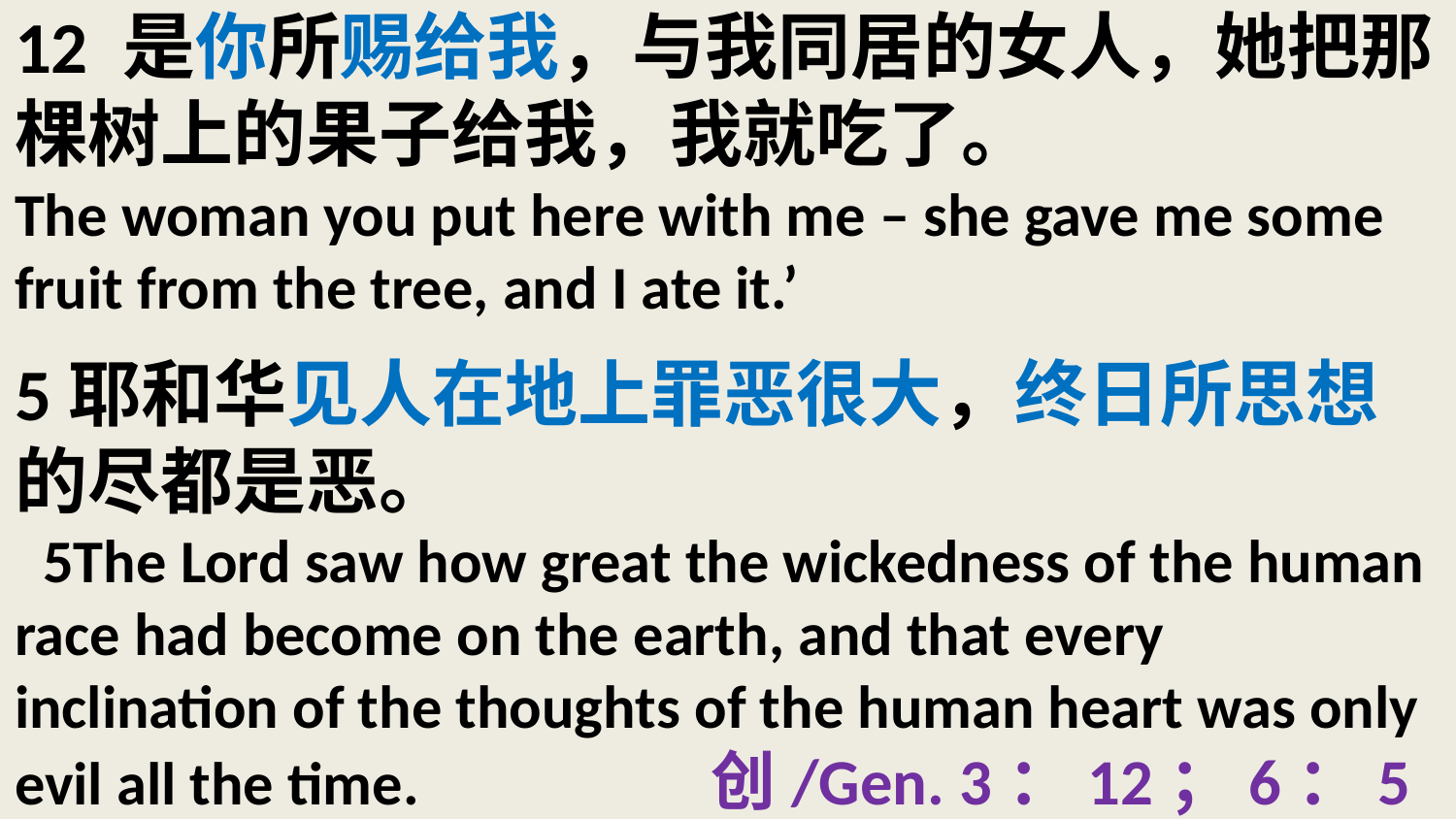

# 12 是你所赐给我，与我同居的女人，她把那棵树上的果子给我，我就吃了。 The woman you put here with me – she gave me some fruit from the tree, and I ate it.’ 5耶和华见人在地上罪恶很大，终日所思想的尽都是恶。 5The Lord saw how great the wickedness of the human race had become on the earth, and that every inclination of the thoughts of the human heart was only evil all the time.                    创/Gen. 3：12；6：5